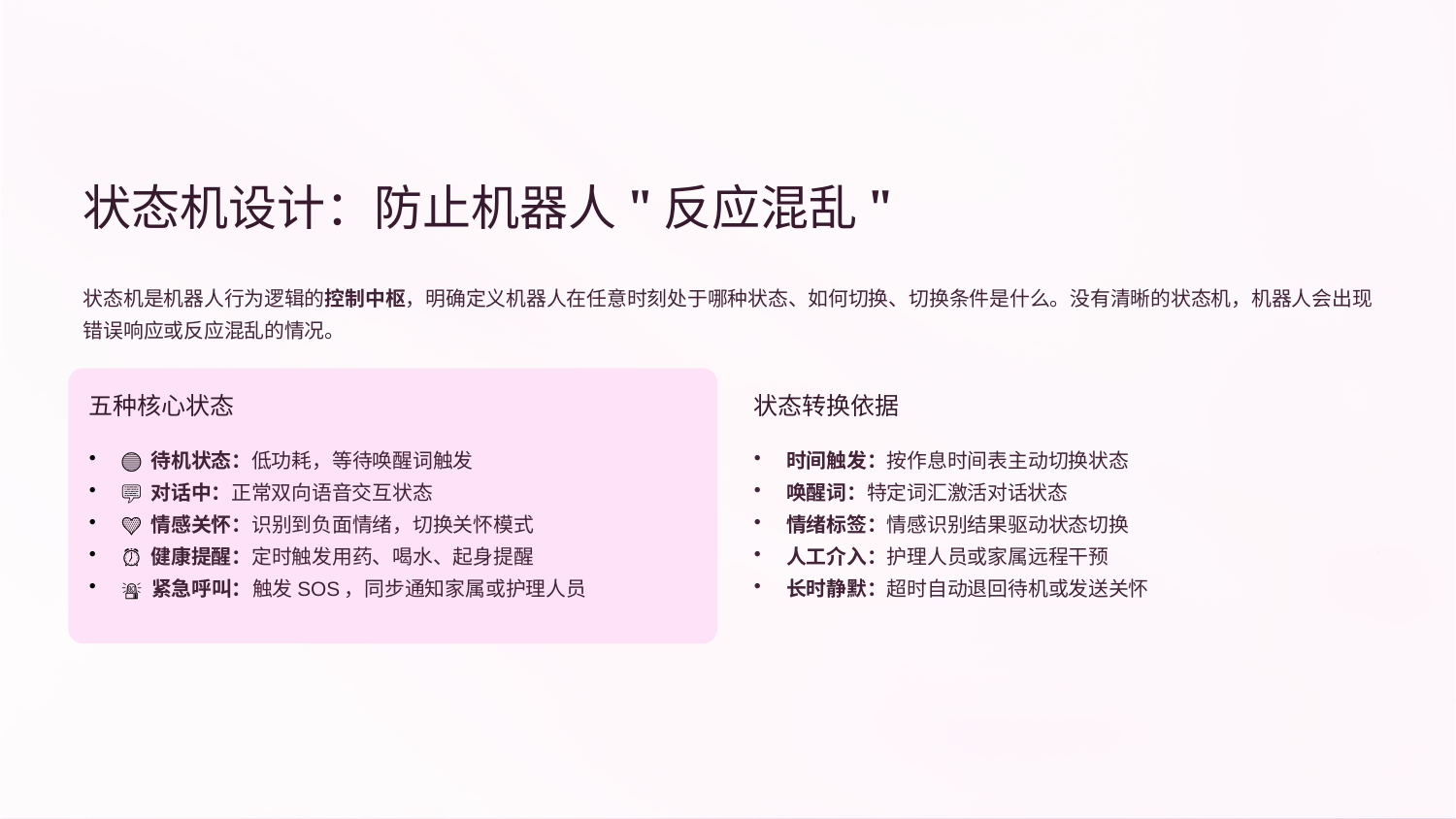

状态机设计：防止机器人"反应混乱"
状态机是机器人行为逻辑的控制中枢，明确定义机器人在任意时刻处于哪种状态、如何切换、切换条件是什么。没有清晰的状态机，机器人会出现错误响应或反应混乱的情况。

五种核心状态
状态转换依据
🔵 待机状态：低功耗，等待唤醒词触发
💬 对话中：正常双向语音交互状态
💛 情感关怀：识别到负面情绪，切换关怀模式
⏰ 健康提醒：定时触发用药、喝水、起身提醒
🚨 紧急呼叫：触发SOS，同步通知家属或护理人员
时间触发：按作息时间表主动切换状态
唤醒词：特定词汇激活对话状态
情绪标签：情感识别结果驱动状态切换
人工介入：护理人员或家属远程干预
长时静默：超时自动退回待机或发送关怀